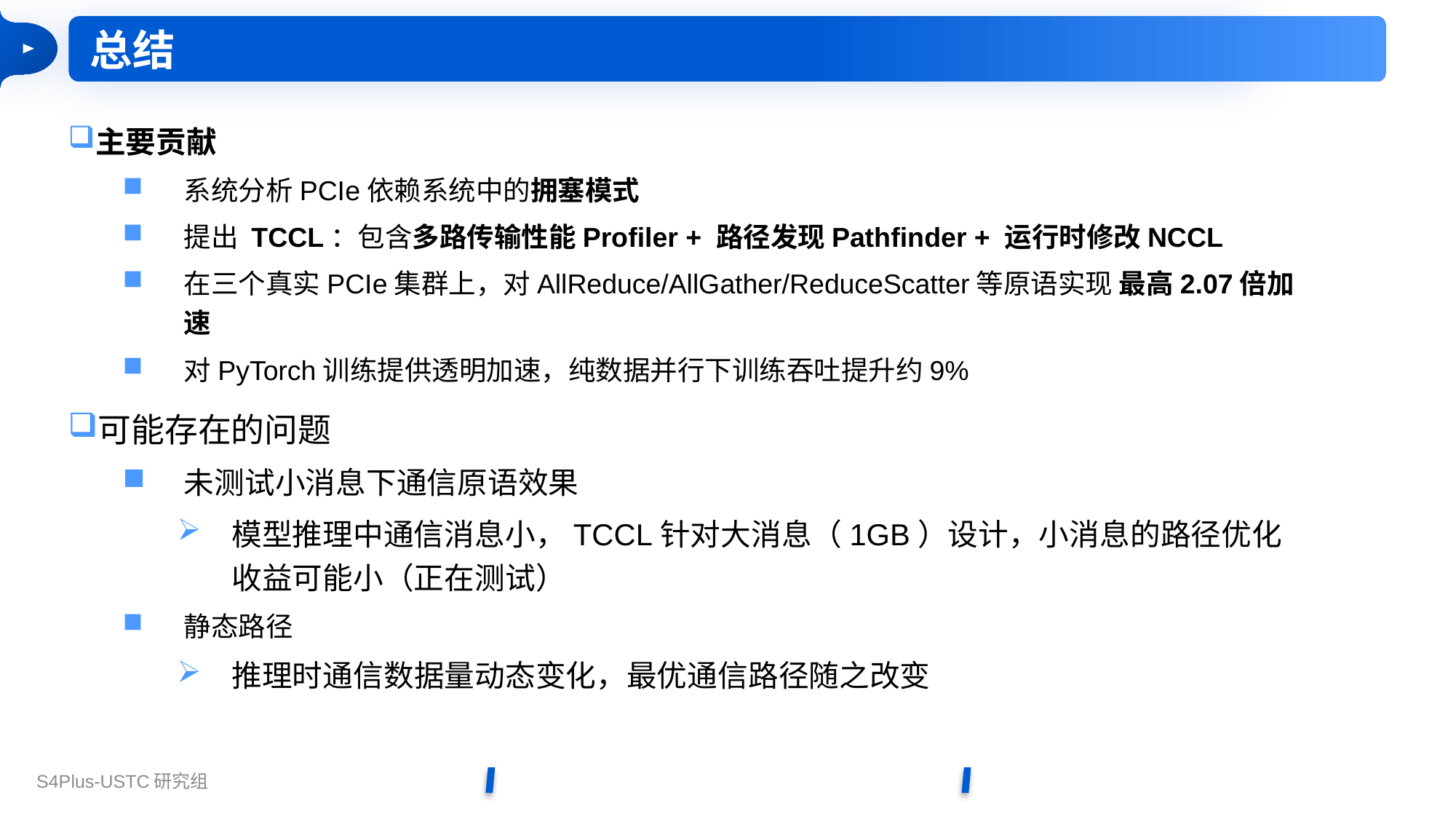

总结
主要贡献
系统分析PCIe依赖系统中的拥塞模式
提出 TCCL：包含多路传输性能Profiler + 路径发现Pathfinder + 运行时修改NCCL
在三个真实PCIe集群上，对AllReduce/AllGather/ReduceScatter等原语实现 最高2.07倍加速
对PyTorch训练提供透明加速，纯数据并行下训练吞吐提升约9%
可能存在的问题
未测试小消息下通信原语效果
模型推理中通信消息小，TCCL针对大消息（1GB）设计，小消息的路径优化收益可能小（正在测试）
静态路径
推理时通信数据量动态变化，最优通信路径随之改变